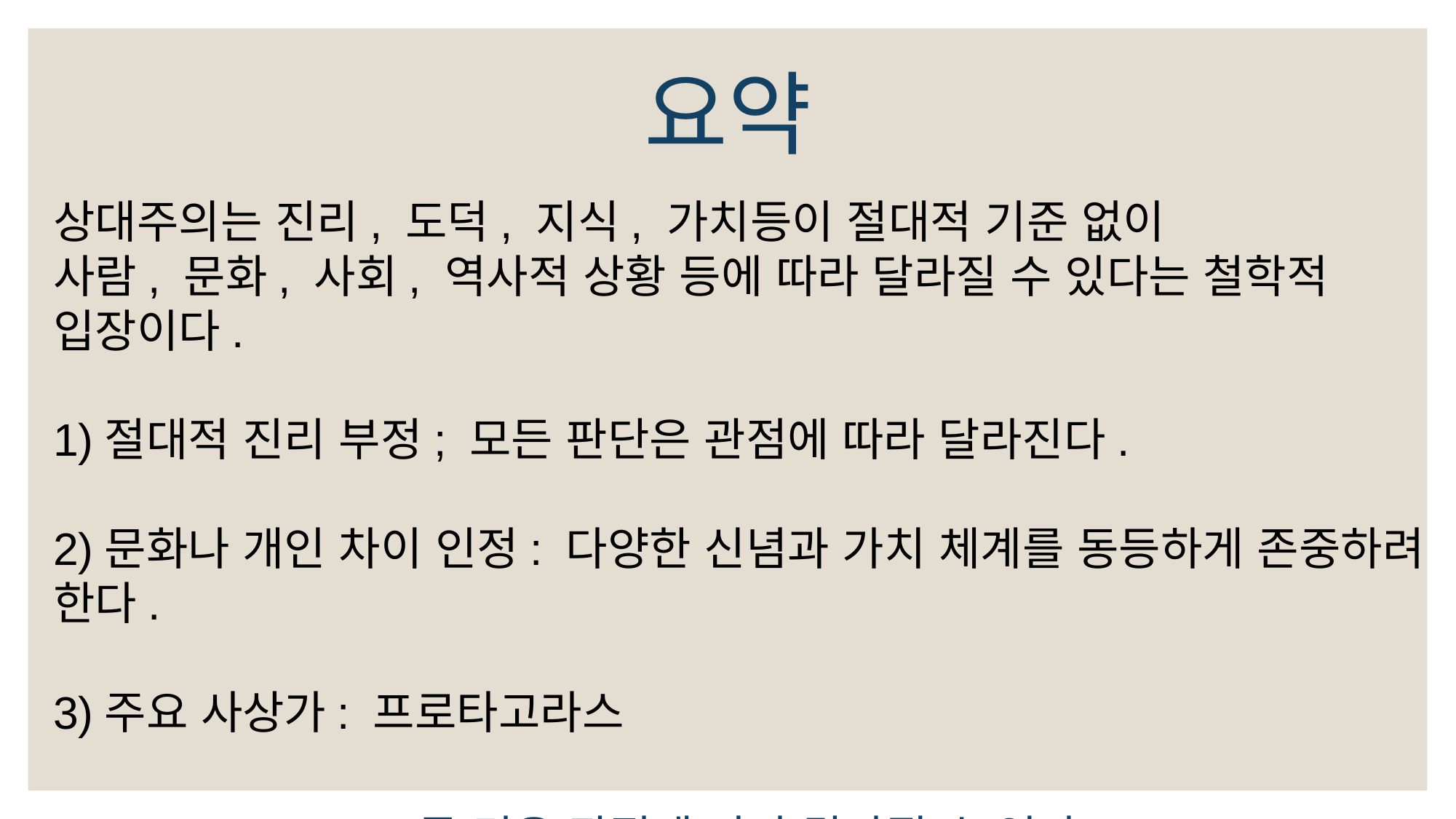

요약
상대주의는 진리, 도덕, 지식, 가치등이 절대적 기준 없이
사람, 문화, 사회, 역사적 상황 등에 따라 달라질 수 있다는 철학적 입장이다.

1)절대적 진리 부정; 모든 판단은 관점에 따라 달라진다.

2)문화나 개인 차이 인정: 다양한 신념과 가치 체계를 동등하게 존중하려 한다.

3)주요 사상가: 프로타고라스

모든 것은 관점에 따라 달라질 수 있다.